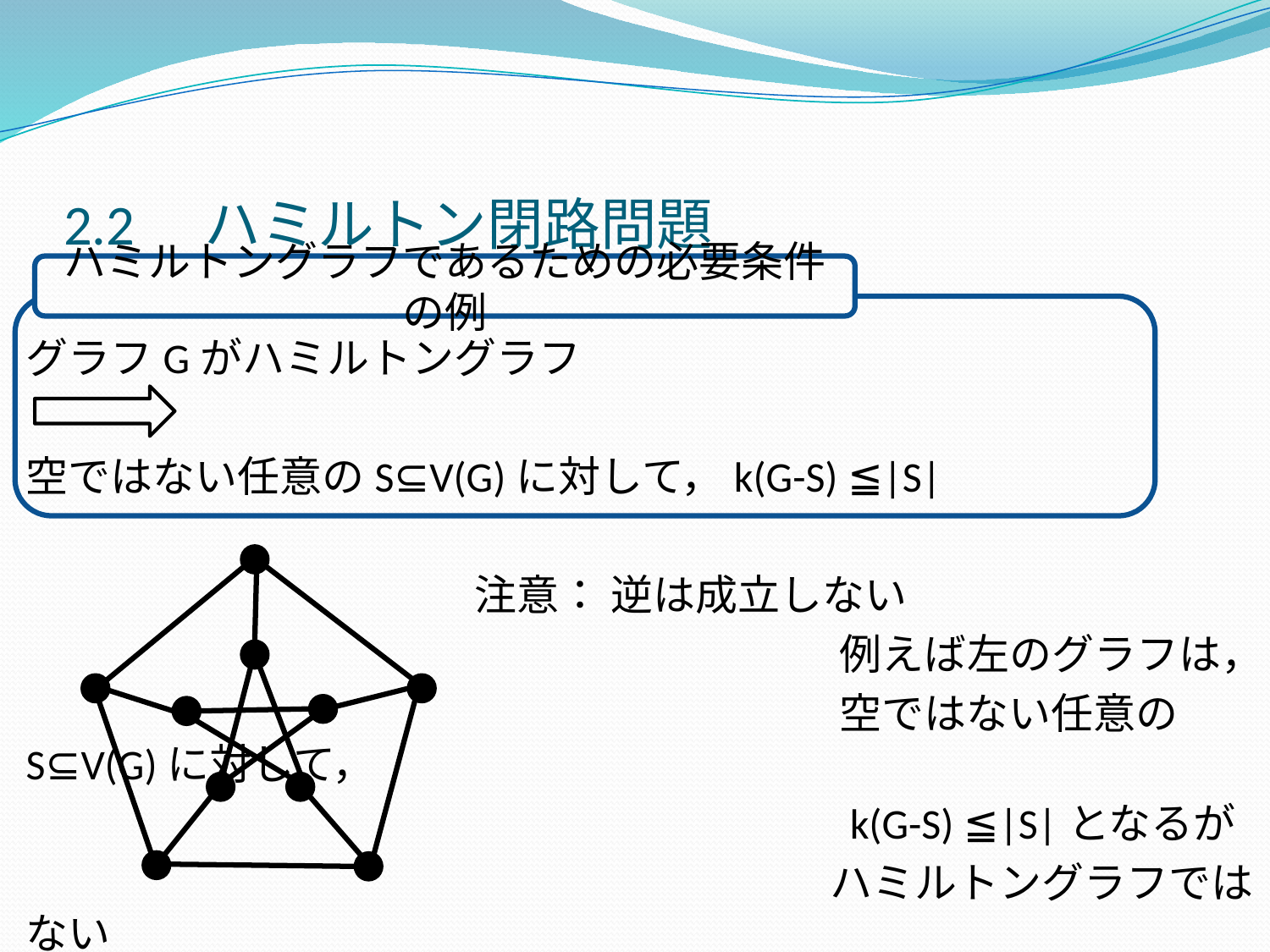

2.2　ハミルトン閉路問題
ハミルトングラフであるための必要条件の例

グラフGがハミルトングラフ

空ではない任意のS⊆V(G)に対して，k(G-S) ≦|S|

                                              注意： 逆は成立しない
　　　　　　　　　　　　　　　 　　　　例えば左のグラフは，
　　　　　　　　　　　　　　　 　　　　空ではない任意のS⊆V(G)に対して，
　　　　　　　　　　　　　　　 　　　　k(G-S) ≦|S|となるが
　　　　　　　　　　　　　　　　　　　ハミルトングラフではない